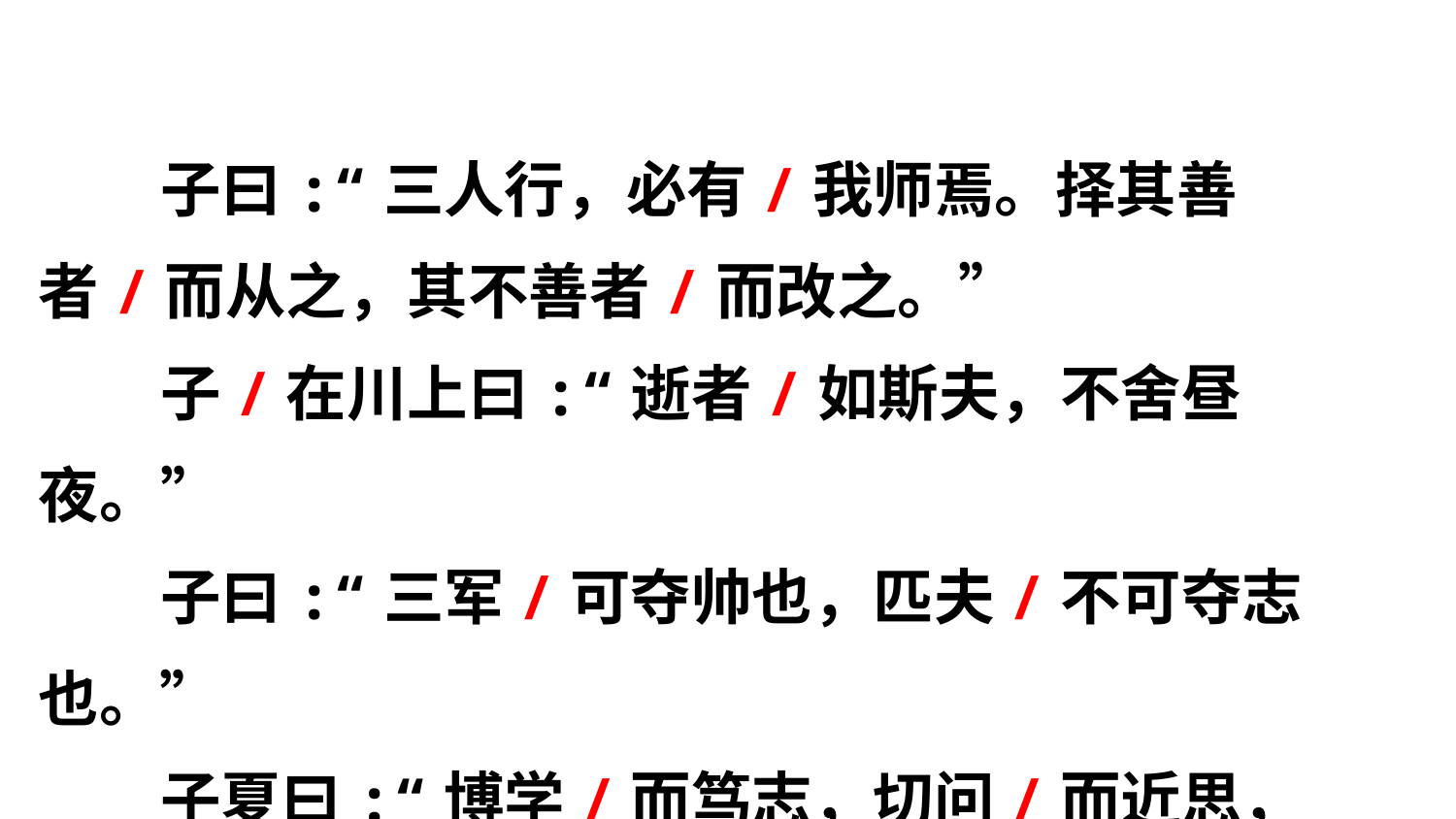

子曰:“三人行，必有/我师焉。择其善者/而从之，其不善者/而改之。”
子/在川上曰:“逝者/如斯夫，不舍昼夜。”
子曰:“三军/可夺帅也，匹夫/不可夺志也。”
子夏曰:“博学/而笃志，切问/而近思，仁/在其中矣”。